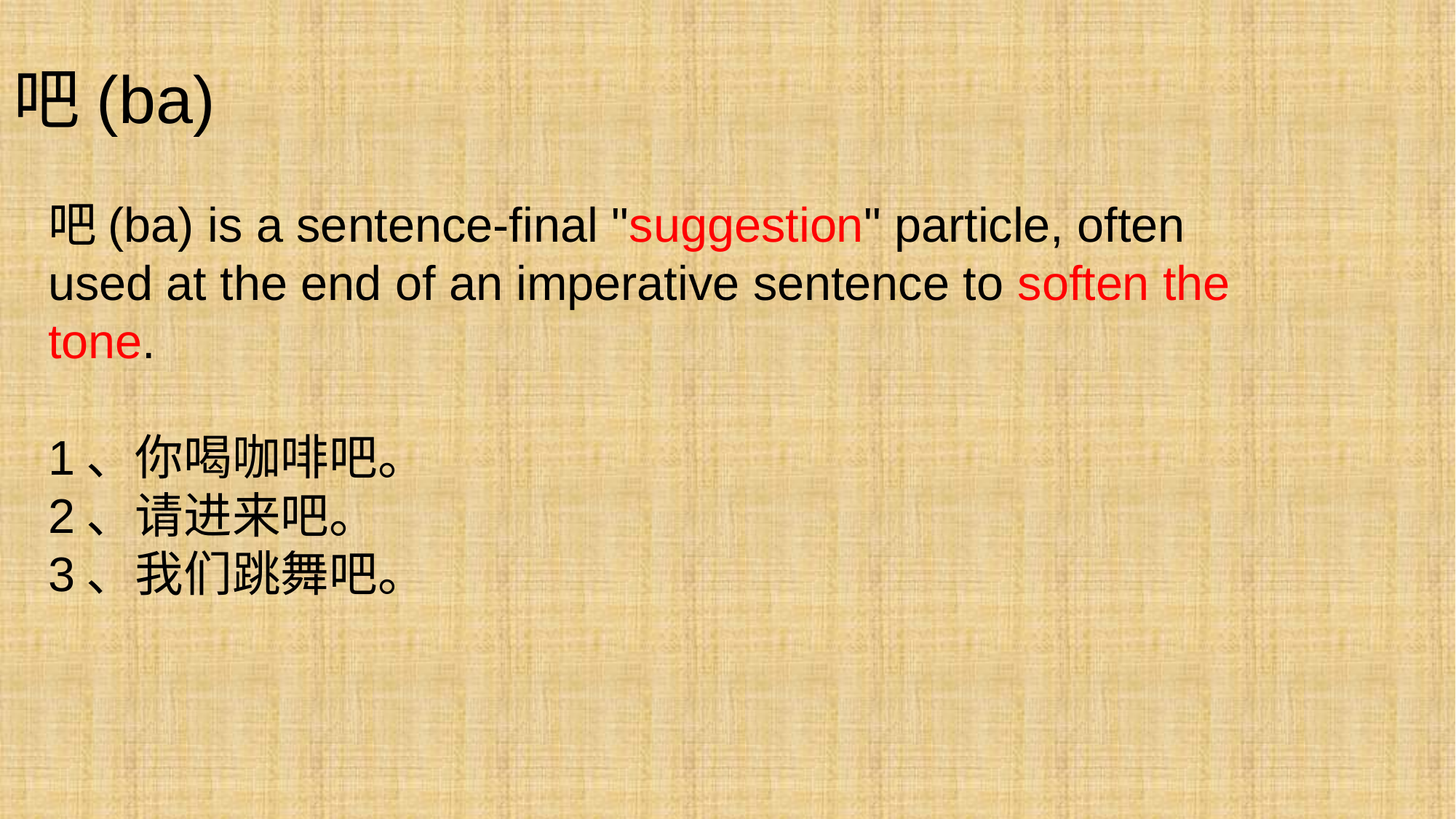

吧(ba)

吧(ba) is a sentence-final "suggestion" particle, often used at the end of an imperative sentence to soften the tone.

1、你喝咖啡吧。
2、请进来吧。
3、我们跳舞吧。